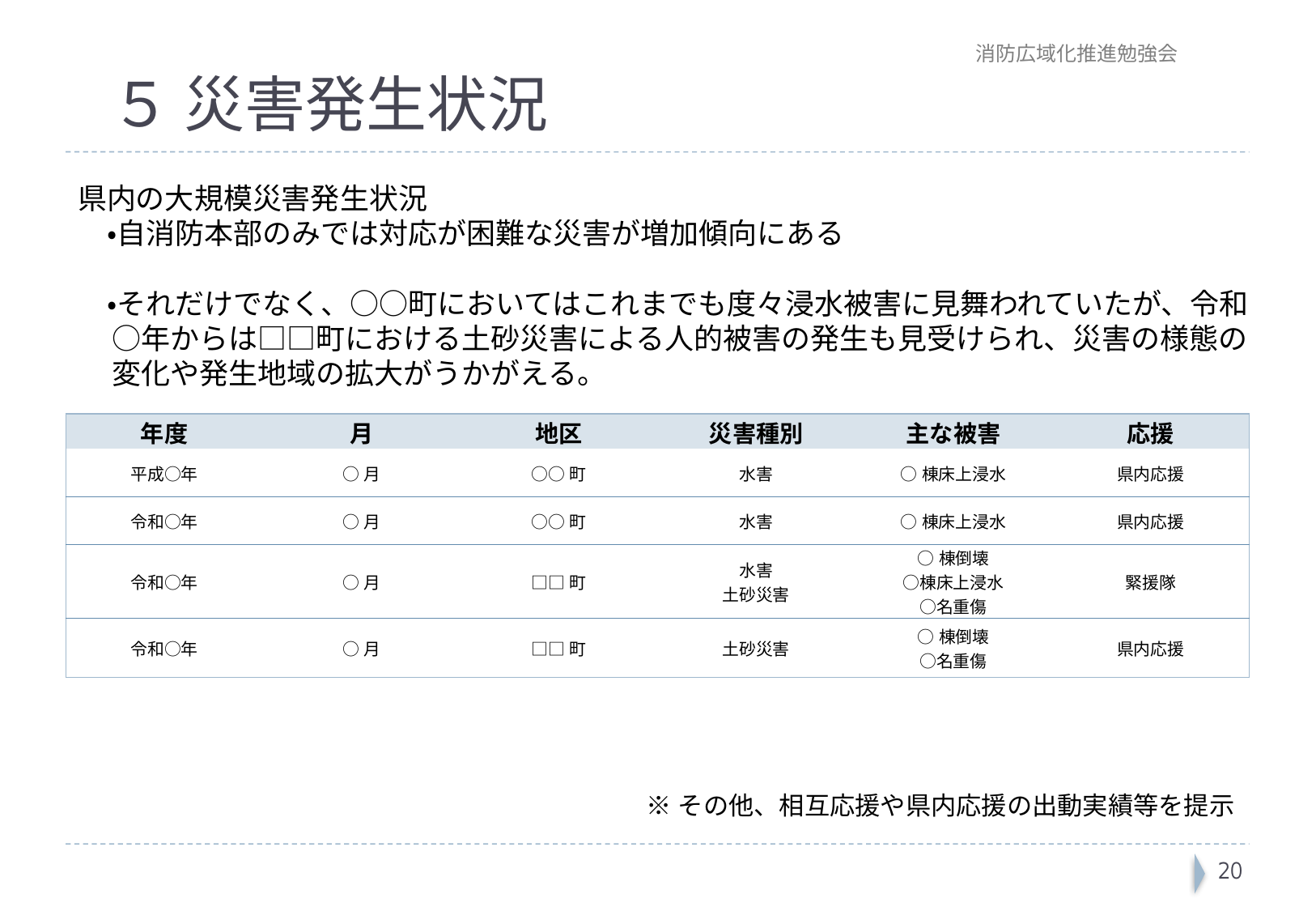

消防広域化推進勉強会
# ５ 災害発生状況
県内の大規模災害発生状況
　・自消防本部のみでは対応が困難な災害が増加傾向にある

　・それだけでなく、○○町においてはこれまでも度々浸水被害に見舞われていたが、令和○年からは□□町における土砂災害による人的被害の発生も見受けられ、災害の様態の変化や発生地域の拡大がうかがえる。

| 年度 | 月 | 地区 | 災害種別 | 主な被害 | 応援 |
| --- | --- | --- | --- | --- | --- |
| 平成○年 | ○月 | ○○町 | 水害 | ○棟床上浸水 | 県内応援 |
| 令和○年 | ○月 | ○○町 | 水害 | ○棟床上浸水 | 県内応援 |
| 令和○年 | ○月 | □□町 | 水害 土砂災害 | ○棟倒壊 ○棟床上浸水 ○名重傷 | 緊援隊 |
| 令和○年 | ○月 | □□町 | 土砂災害 | ○棟倒壊 ○名重傷 | 県内応援 |
※その他、相互応援や県内応援の出動実績等を提示

20